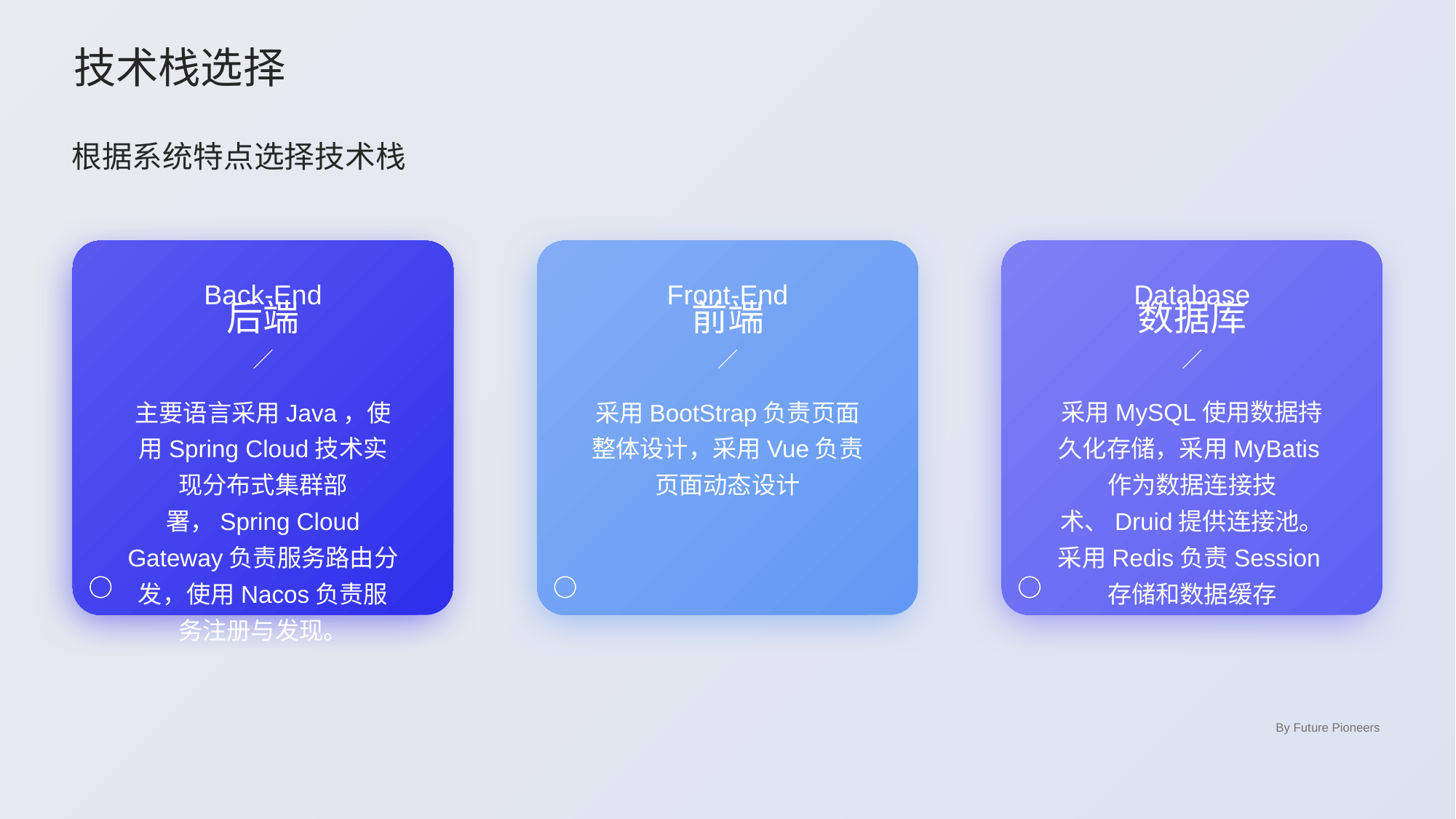

技术栈选择
根据系统特点选择技术栈

Back-End
Front-End
Database
后端
前端
数据库
主要语言采用Java，使用Spring Cloud技术实现分布式集群部署，Spring Cloud Gateway负责服务路由分发，使用Nacos负责服务注册与发现。
采用BootStrap负责页面整体设计，采用Vue负责页面动态设计
采用MySQL使用数据持久化存储，采用MyBatis作为数据连接技术、Druid提供连接池。
采用Redis负责Session存储和数据缓存

By Future Pioneers